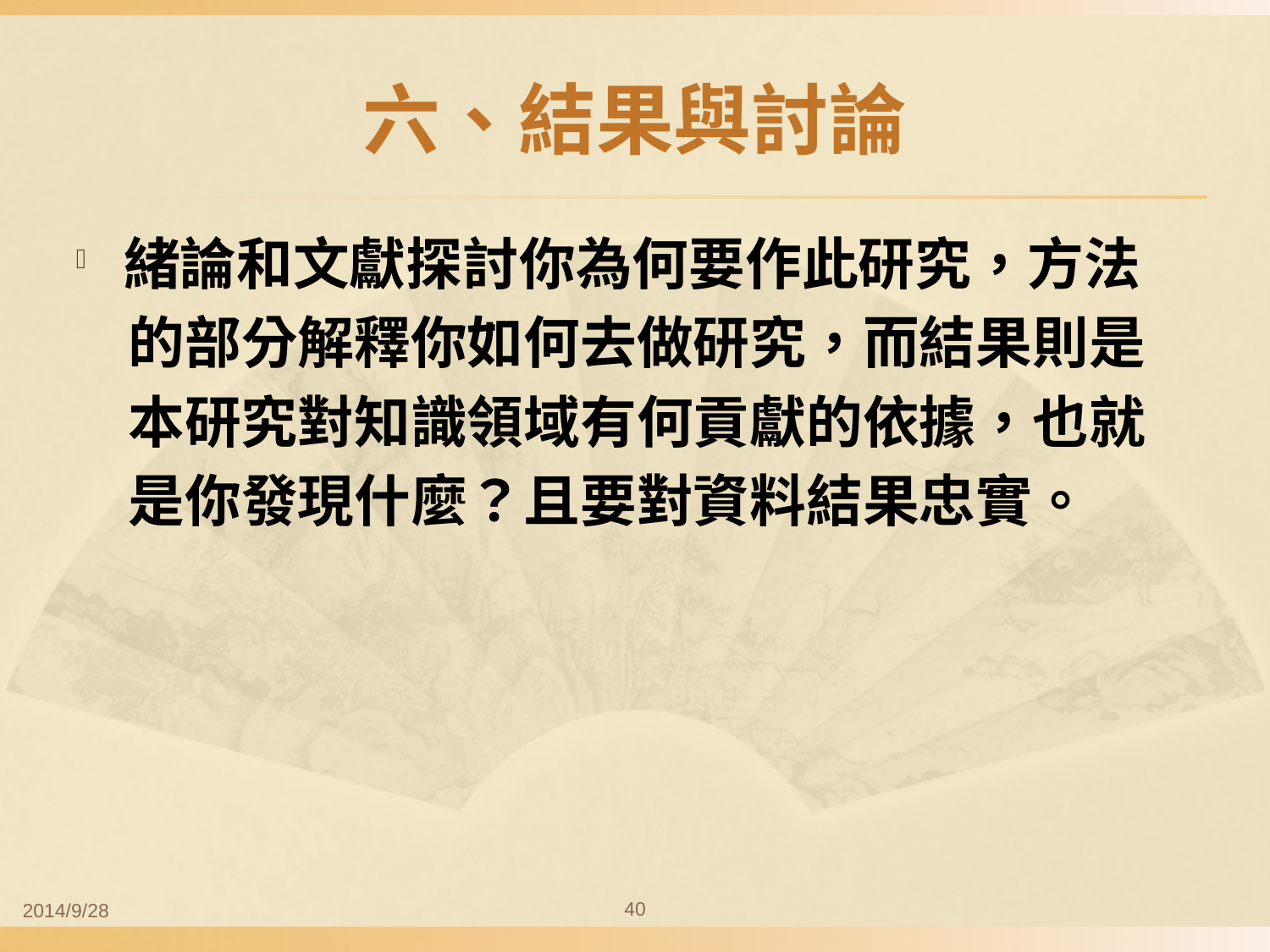

# 六、結果與討論
緒論和文獻探討你為何要作此研究，方法
   的部分解釋你如何去做研究，而結果則是
   本研究對知識領域有何貢獻的依據，也就
   是你發現什麼？且要對資料結果忠實。
2014/9/28
40